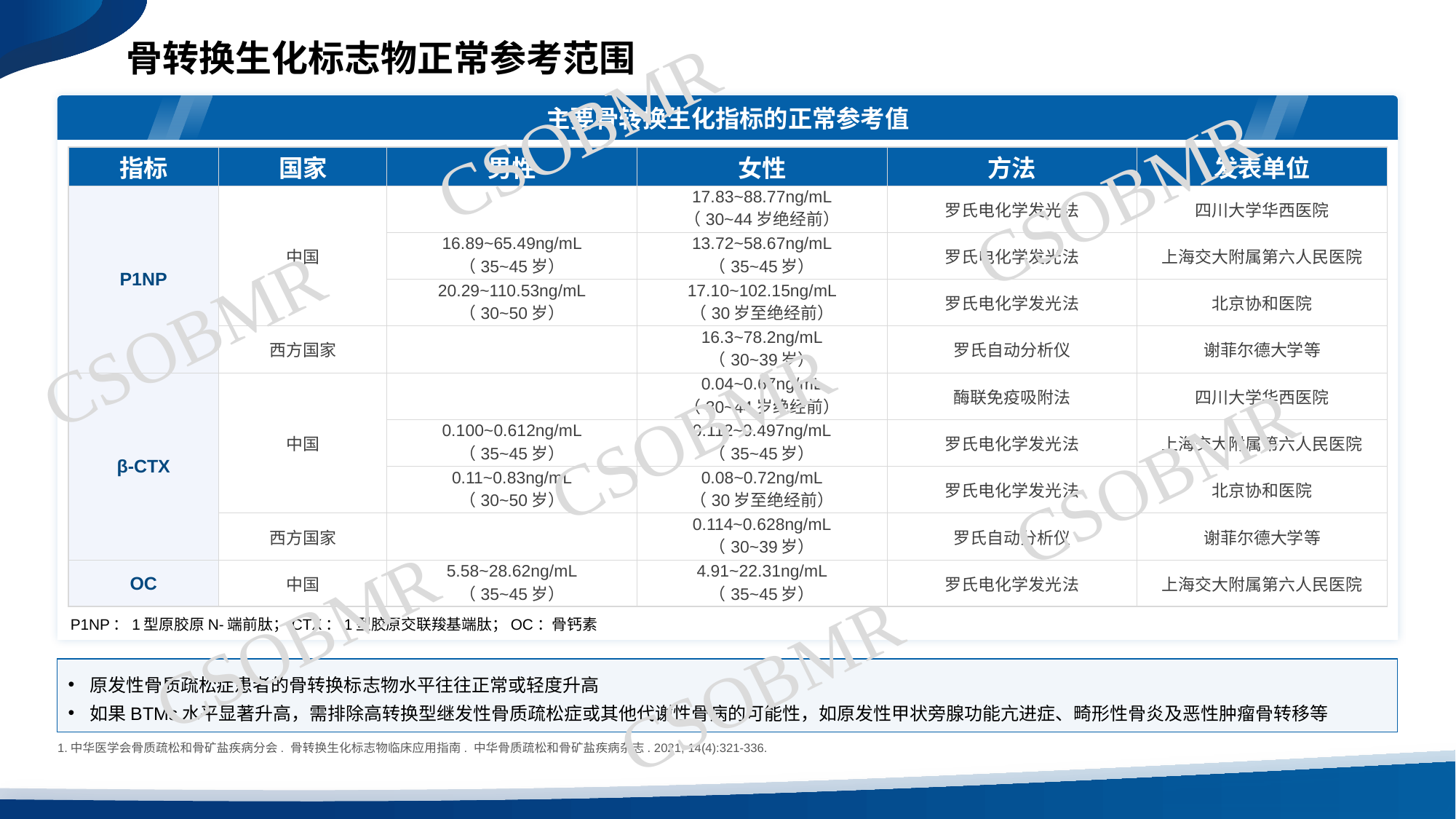

骨转换生化标志物正常参考范围
CSOBMR
主要骨转换生化指标的正常参考值

CSOBMR

| 指标 | 国家 | 男性 | 女性 | 方法 | 发表单位 |
| --- | --- | --- | --- | --- | --- |
| P1NP | 中国 |  | 17.83~88.77ng/mL （30~44岁绝经前） | 罗氏电化学发光法 | 四川大学华西医院 |
|  |  | 16.89~65.49ng/mL （35~45岁） | 13.72~58.67ng/mL （35~45岁） | 罗氏电化学发光法 | 上海交大附属第六人民医院 |
|  |  | 20.29~110.53ng/mL （30~50岁） | 17.10~102.15ng/mL （30岁至绝经前） | 罗氏电化学发光法 | 北京协和医院 |
|  | 西方国家 |  | 16.3~78.2ng/mL （30~39岁） | 罗氏自动分析仪 | 谢菲尔德大学等 |
| β-CTX | 中国 |  | 0.04~0.67ng/mL （30~44岁绝经前） | 酶联免疫吸附法 | 四川大学华西医院 |
|  |  | 0.100~0.612ng/mL （35~45岁） | 0.112~0.497ng/mL （35~45岁） | 罗氏电化学发光法 | 上海交大附属第六人民医院 |
|  |  | 0.11~0.83ng/mL （30~50岁） | 0.08~0.72ng/mL （30岁至绝经前） | 罗氏电化学发光法 | 北京协和医院 |
|  | 西方国家 |  | 0.114~0.628ng/mL （30~39岁） | 罗氏自动分析仪 | 谢菲尔德大学等 |
| OC | 中国 | 5.58~28.62ng/mL （35~45岁） | 4.91~22.31ng/mL （35~45岁） | 罗氏电化学发光法 | 上海交大附属第六人民医院 |
CSOBMR
CSOBMR
CSOBMR
CSOBMR
P1NP：1型原胶原N-端前肽；CTX：1型胶原交联羧基端肽；OC：骨钙素
CSOBMR
原发性骨质疏松症患者的骨转换标志物水平往往正常或轻度升高
如果BTMs水平显著升高，需排除高转换型继发性骨质疏松症或其他代谢性骨病的可能性，如原发性甲状旁腺功能亢进症、畸形性骨炎及恶性肿瘤骨转移等
中华医学会骨质疏松和骨矿盐疾病分会. 骨转换生化标志物临床应用指南. 中华骨质疏松和骨矿盐疾病杂志. 2021; 14(4):321-336.